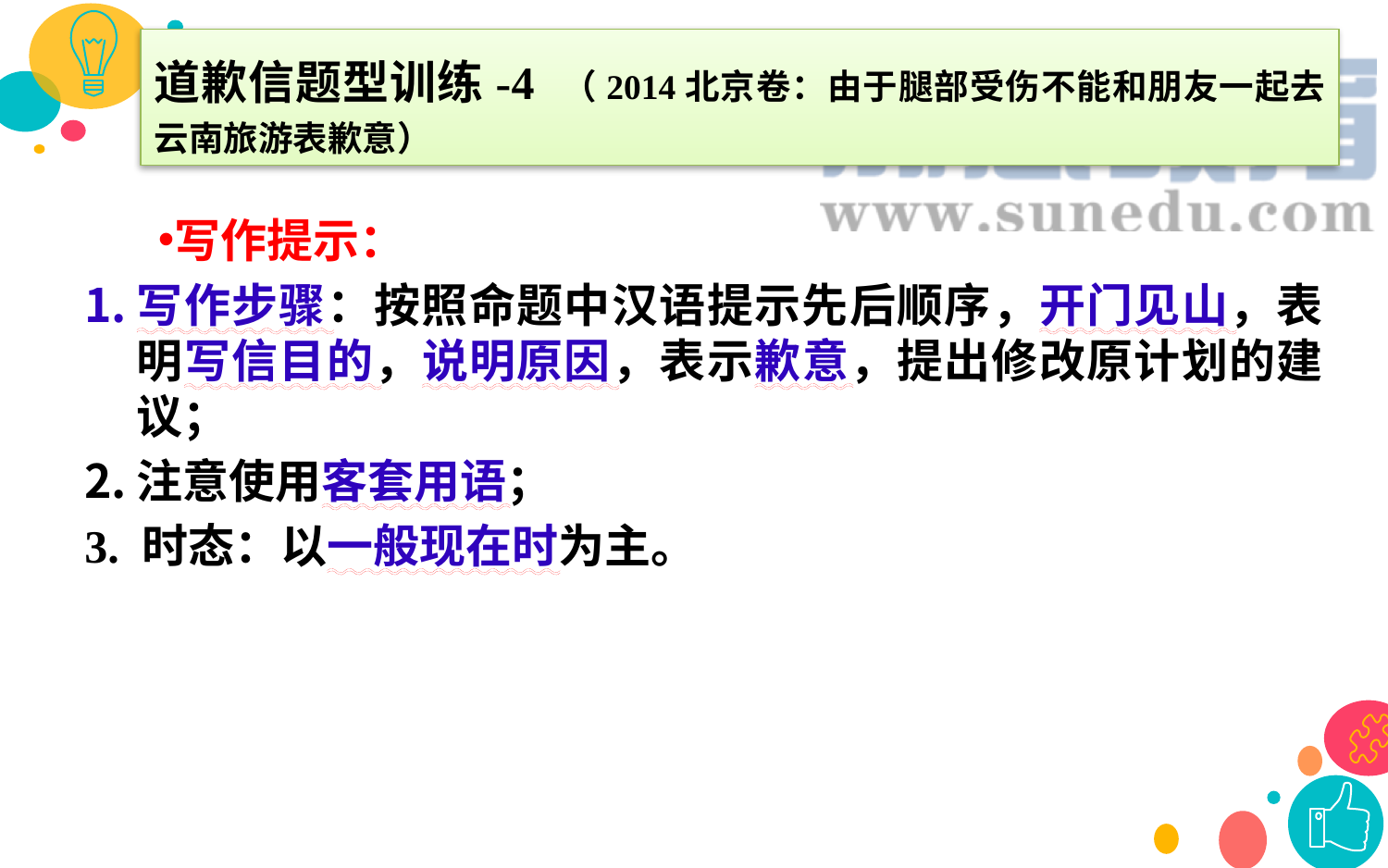

道歉信题型训练-4 （2014北京卷：由于腿部受伤不能和朋友一起去云南旅游表歉意）
写作提示：
写作步骤：按照命题中汉语提示先后顺序，开门见山，表明写信目的，说明原因，表示歉意，提出修改原计划的建议；
注意使用客套用语；
3. 时态：以一般现在时为主。